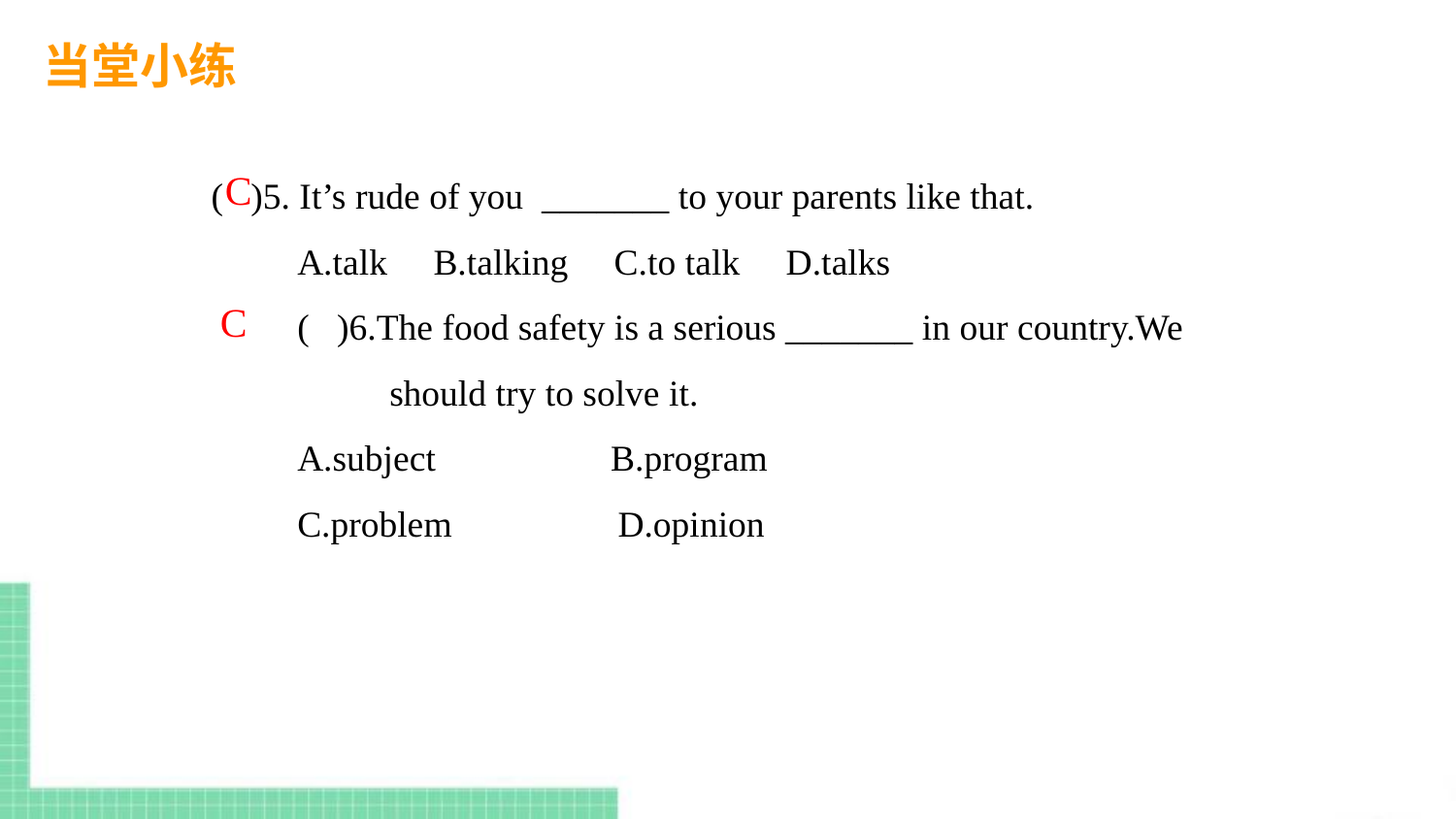

当堂小练
(   )5. It’s rude of you  _______ to your parents like that.
A.talk     B.talking     C.to talk     D.talks
(   )6.The food safety is a serious _______ in our country.We
          should try to solve it.
A.subject                   B.program
C.problem                  D.opinion
C
C